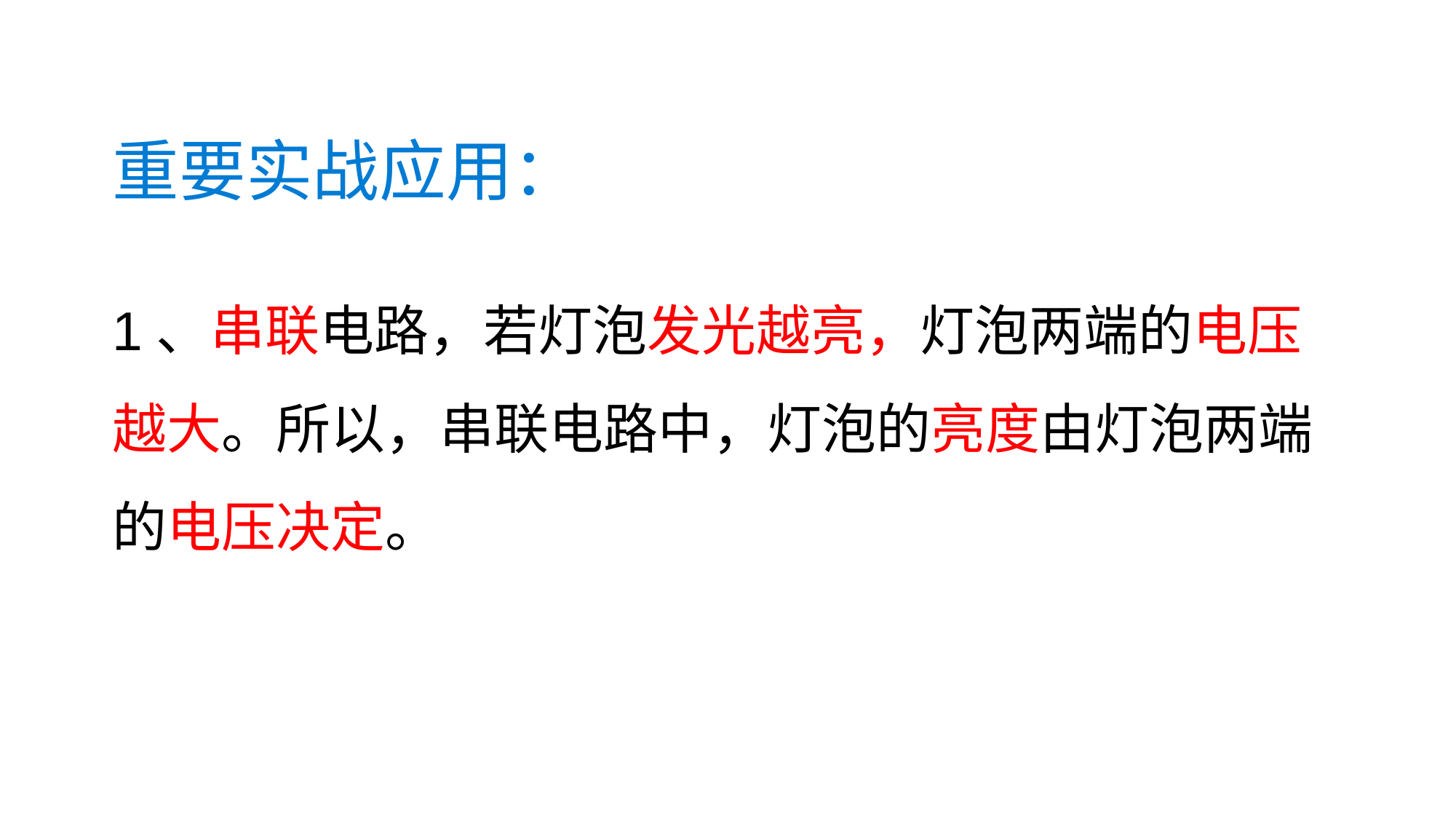

重要实战应用：

1、串联电路，若灯泡发光越亮，灯泡两端的电压越大。所以，串联电路中，灯泡的亮度由灯泡两端的电压决定。